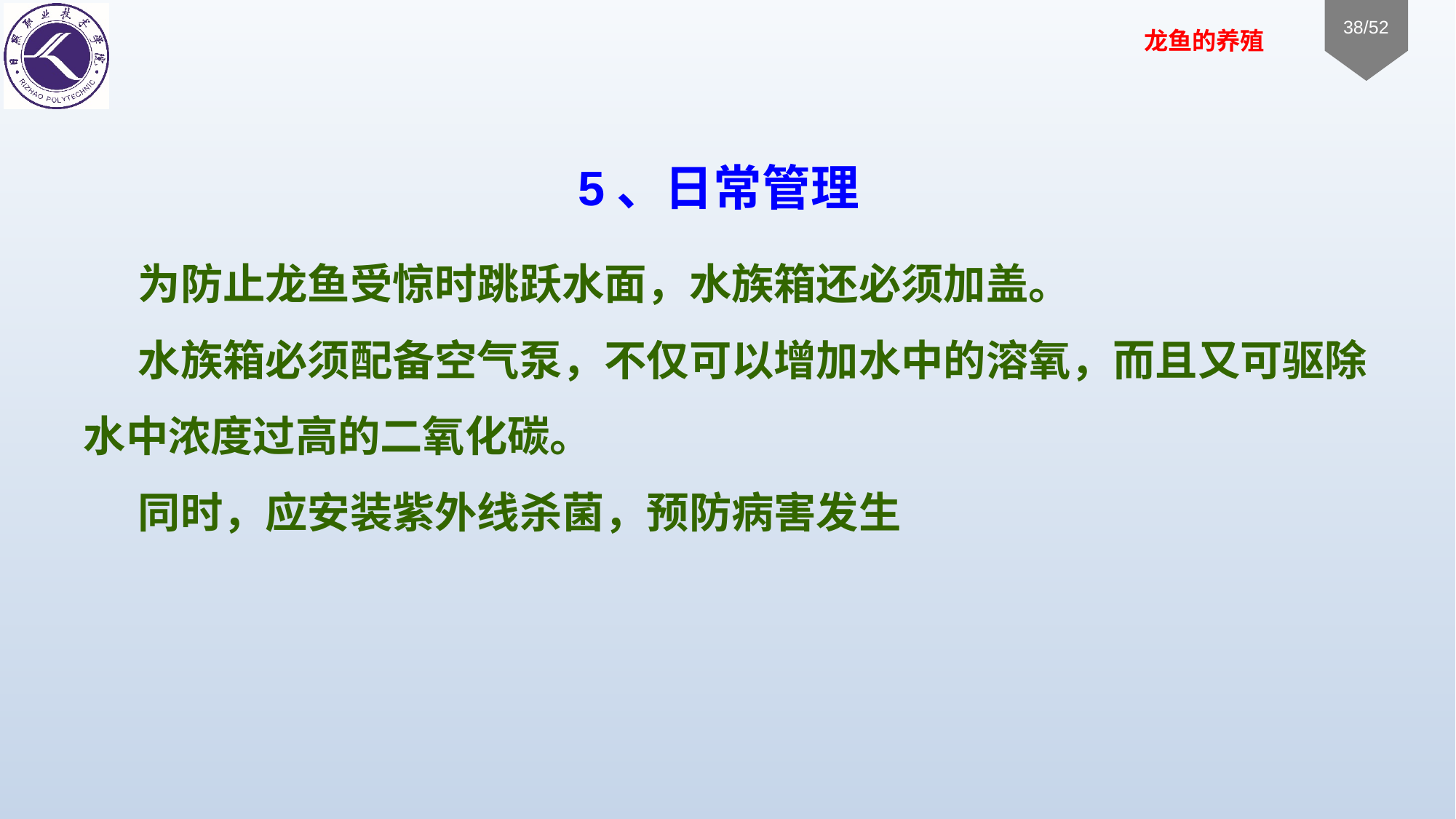

# 5、日常管理
为防止龙鱼受惊时跳跃水面，水族箱还必须加盖。
水族箱必须配备空气泵，不仅可以增加水中的溶氧，而且又可驱除水中浓度过高的二氧化碳。
同时，应安装紫外线杀菌，预防病害发生